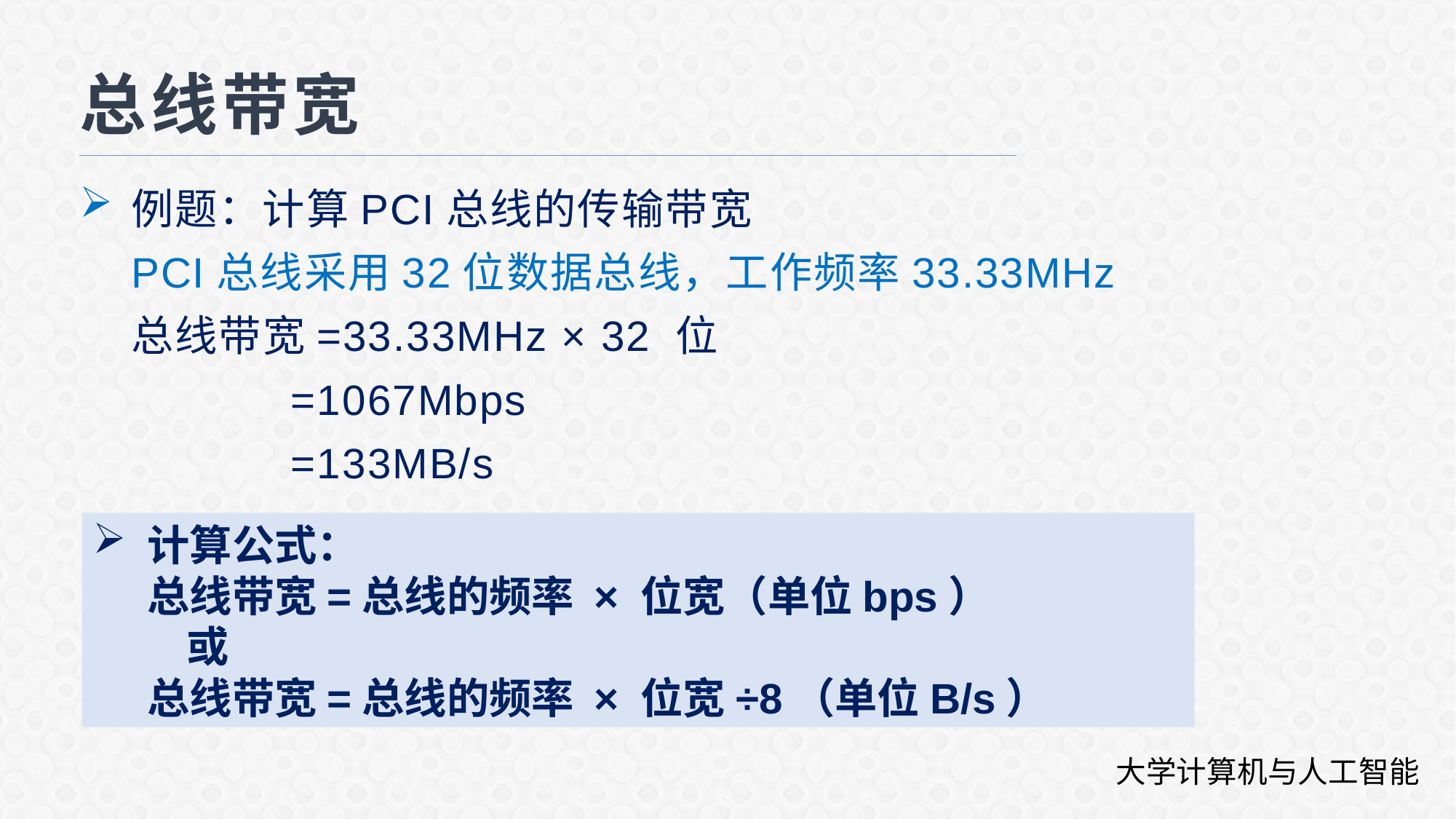

# 总线带宽
例题：计算PCI总线的传输带宽
PCI总线采用32位数据总线，工作频率33.33MHz
总线带宽=33.33MHz × 32 位
            =1067Mbps
            =133MB/s

计算公式：
总线带宽=总线的频率 × 位宽（单位bps）
   或
总线带宽=总线的频率 × 位宽÷8（单位B/s）